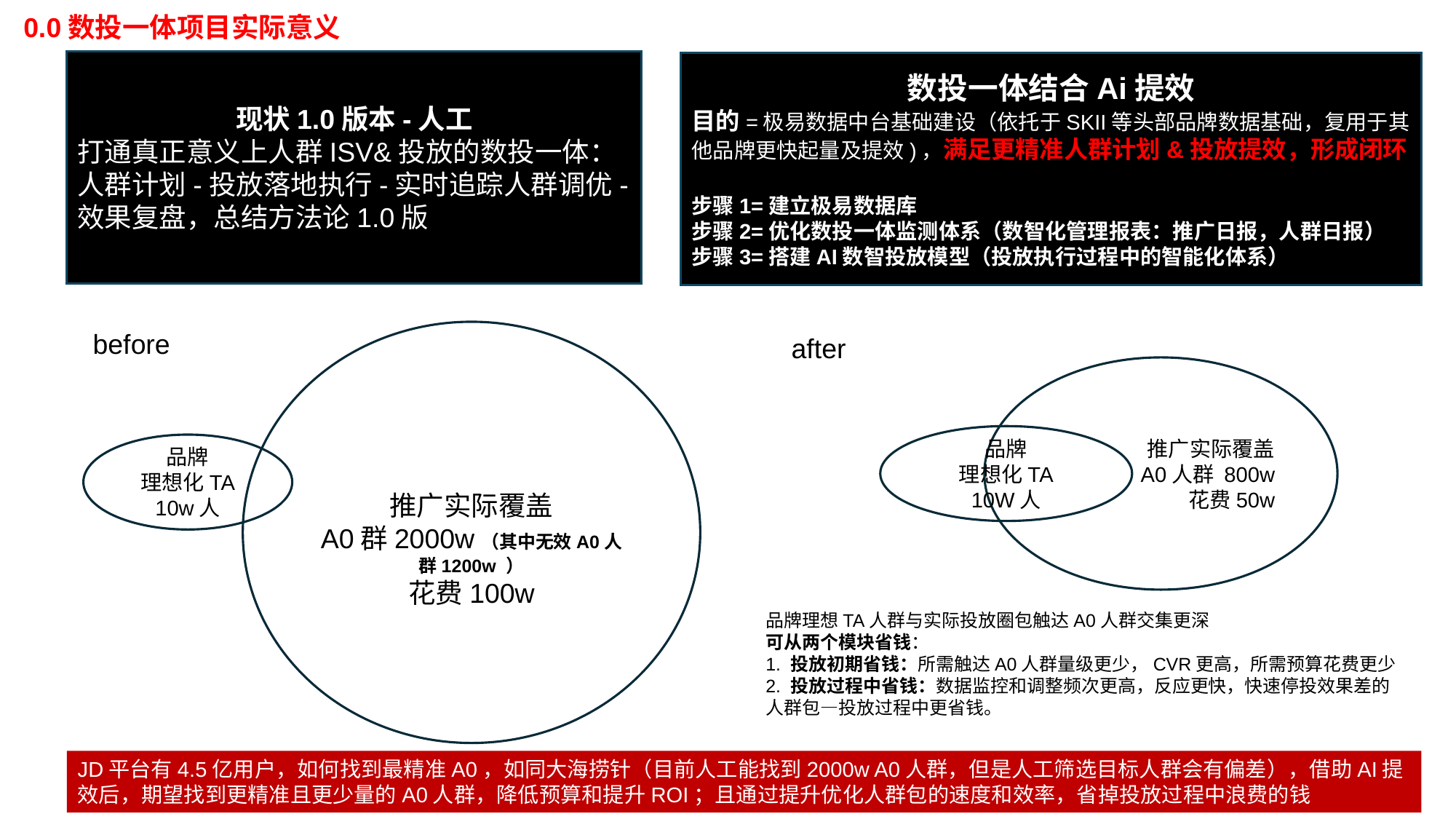

0.0数投一体项目实际意义
现状1.0版本-人工
打通真正意义上人群ISV&投放的数投一体：人群计划-投放落地执行-实时追踪人群调优-效果复盘，总结方法论1.0版
数投一体结合Ai提效
目的=极易数据中台基础建设（依托于SKII等头部品牌数据基础，复用于其他品牌更快起量及提效)，满足更精准人群计划&投放提效，形成闭环
步骤1=建立极易数据库
步骤2=优化数投一体监测体系（数智化管理报表：推广日报，人群日报）
步骤3=搭建AI数智投放模型（投放执行过程中的智能化体系）
before

推广实际覆盖
A0群2000w（其中无效A0人群1200w ）
花费100w
after
推广实际覆盖
A0人群 800w
花费50w
品牌
理想化TA
10W人
品牌
理想化TA
10w人
品牌理想TA人群与实际投放圈包触达A0人群交集更深
可从两个模块省钱：
1. 投放初期省钱：所需触达A0人群量级更少，CVR更高，所需预算花费更少
2. 投放过程中省钱：数据监控和调整频次更高，反应更快，快速停投效果差的人群包—投放过程中更省钱。
JD平台有4.5亿用户，如何找到最精准A0，如同大海捞针（目前人工能找到2000w A0人群，但是人工筛选目标人群会有偏差），借助AI提效后，期望找到更精准且更少量的A0人群，降低预算和提升ROI；且通过提升优化人群包的速度和效率，省掉投放过程中浪费的钱